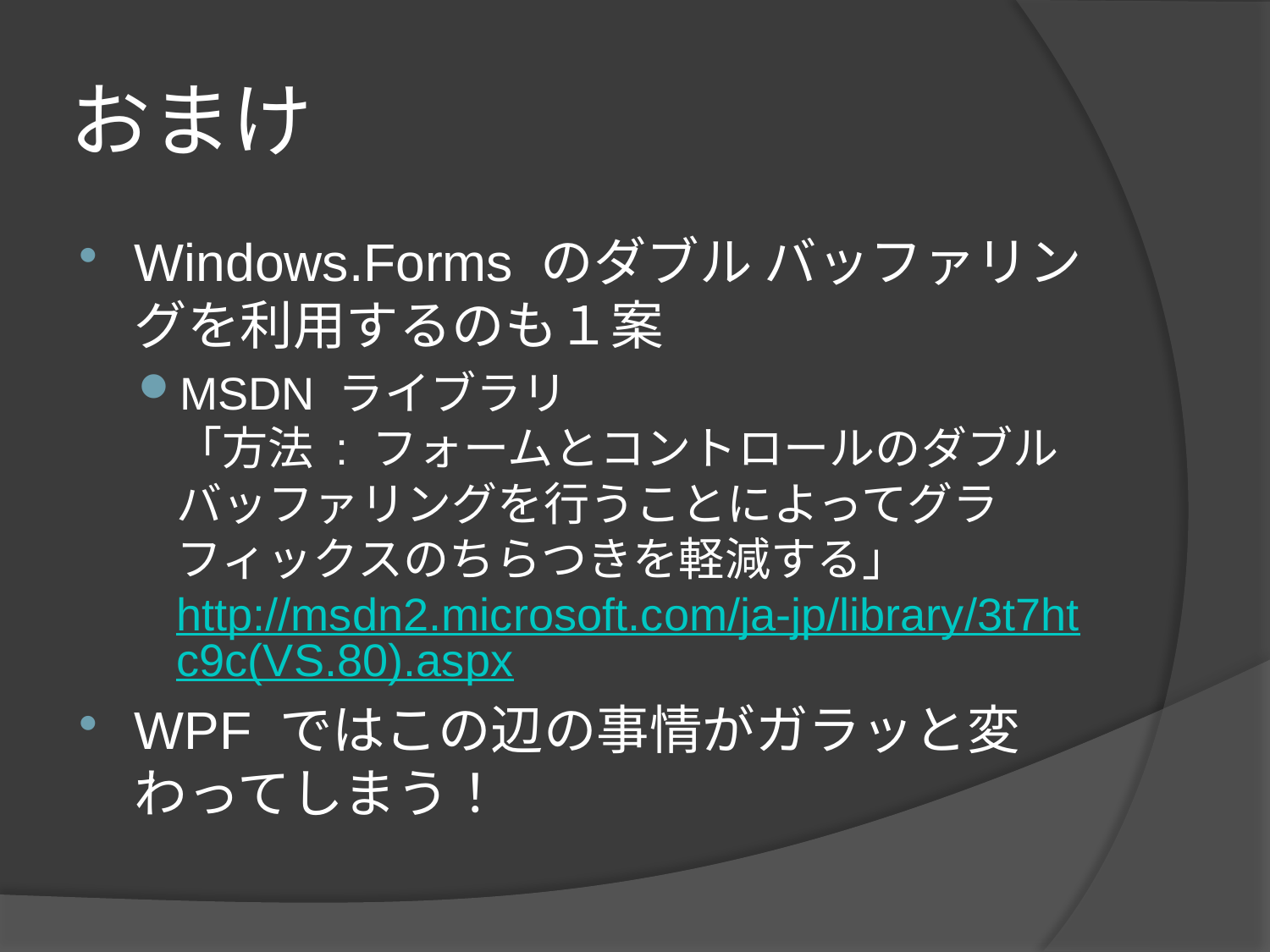

# おまけ
Windows.Forms のダブル バッファリングを利用するのも１案
MSDN ライブラリ
「方法 : フォームとコントロールのダブル バッファリングを行うことによってグラフィックスのちらつきを軽減する」
http://msdn2.microsoft.com/ja-jp/library/3t7htc9c(VS.80).aspx
WPF ではこの辺の事情がガラッと変わってしまう！